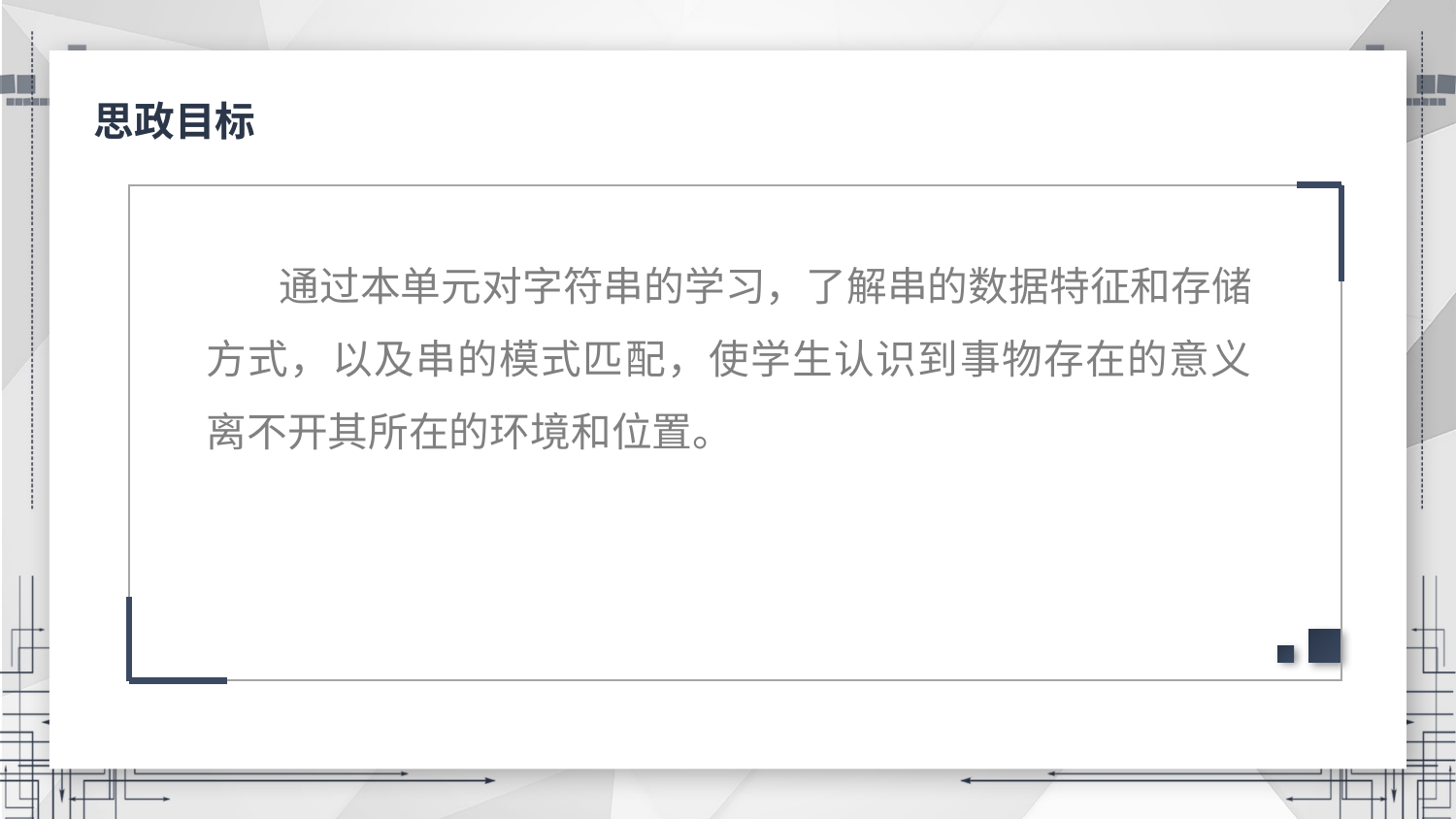

思政目标

通过本单元对字符串的学习，了解串的数据特征和存储方式，以及串的模式匹配，使学生认识到事物存在的意义离不开其所在的环境和位置。